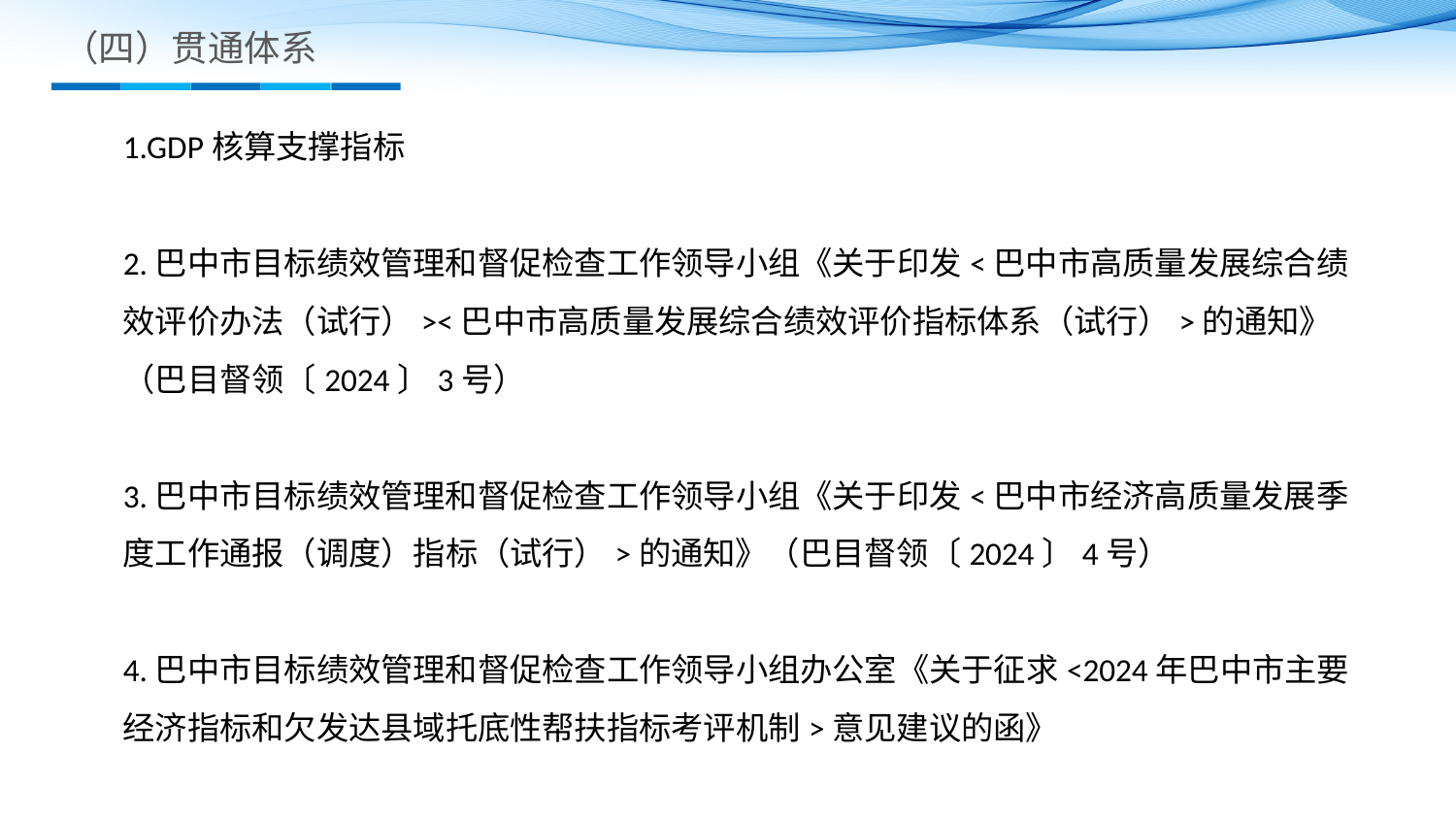

（四）贯通体系

1.GDP核算支撑指标

2.巴中市目标绩效管理和督促检查工作领导小组《关于印发<巴中市高质量发展综合绩效评价办法（试行）><巴中市高质量发展综合绩效评价指标体系（试行）>的通知》（巴目督领〔2024〕3号）

3.巴中市目标绩效管理和督促检查工作领导小组《关于印发<巴中市经济高质量发展季度工作通报（调度）指标（试行）>的通知》（巴目督领〔2024〕4号）

4.巴中市目标绩效管理和督促检查工作领导小组办公室《关于征求<2024年巴中市主要经济指标和欠发达县域托底性帮扶指标考评机制>意见建议的函》